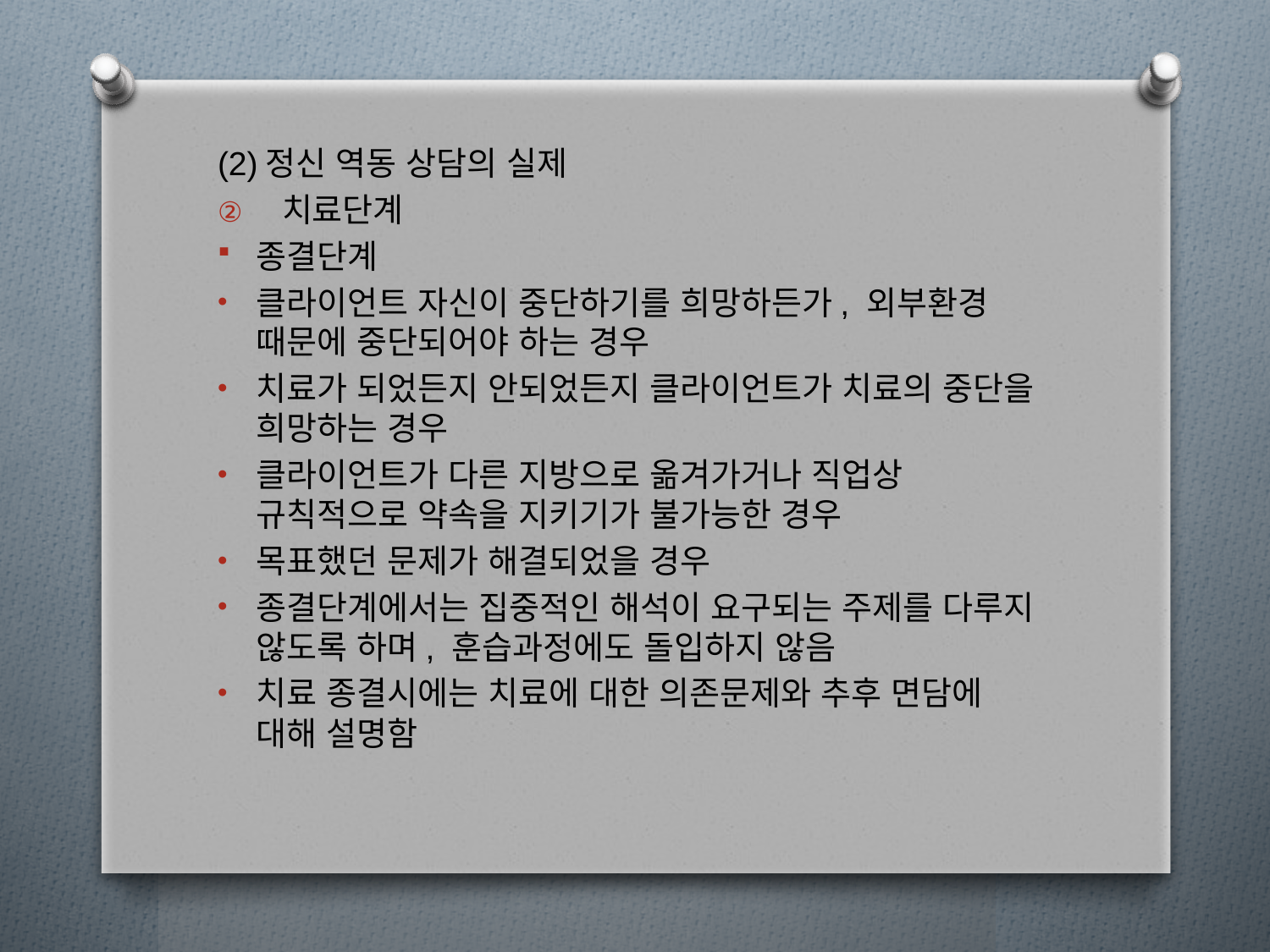

(2)정신 역동 상담의 실제
치료단계
종결단계
클라이언트 자신이 중단하기를 희망하든가, 외부환경 때문에 중단되어야 하는 경우
치료가 되었든지 안되었든지 클라이언트가 치료의 중단을 희망하는 경우
클라이언트가 다른 지방으로 옮겨가거나 직업상 규칙적으로 약속을 지키기가 불가능한 경우
목표했던 문제가 해결되었을 경우
종결단계에서는 집중적인 해석이 요구되는 주제를 다루지 않도록 하며, 훈습과정에도 돌입하지 않음
치료 종결시에는 치료에 대한 의존문제와 추후 면담에 대해 설명함